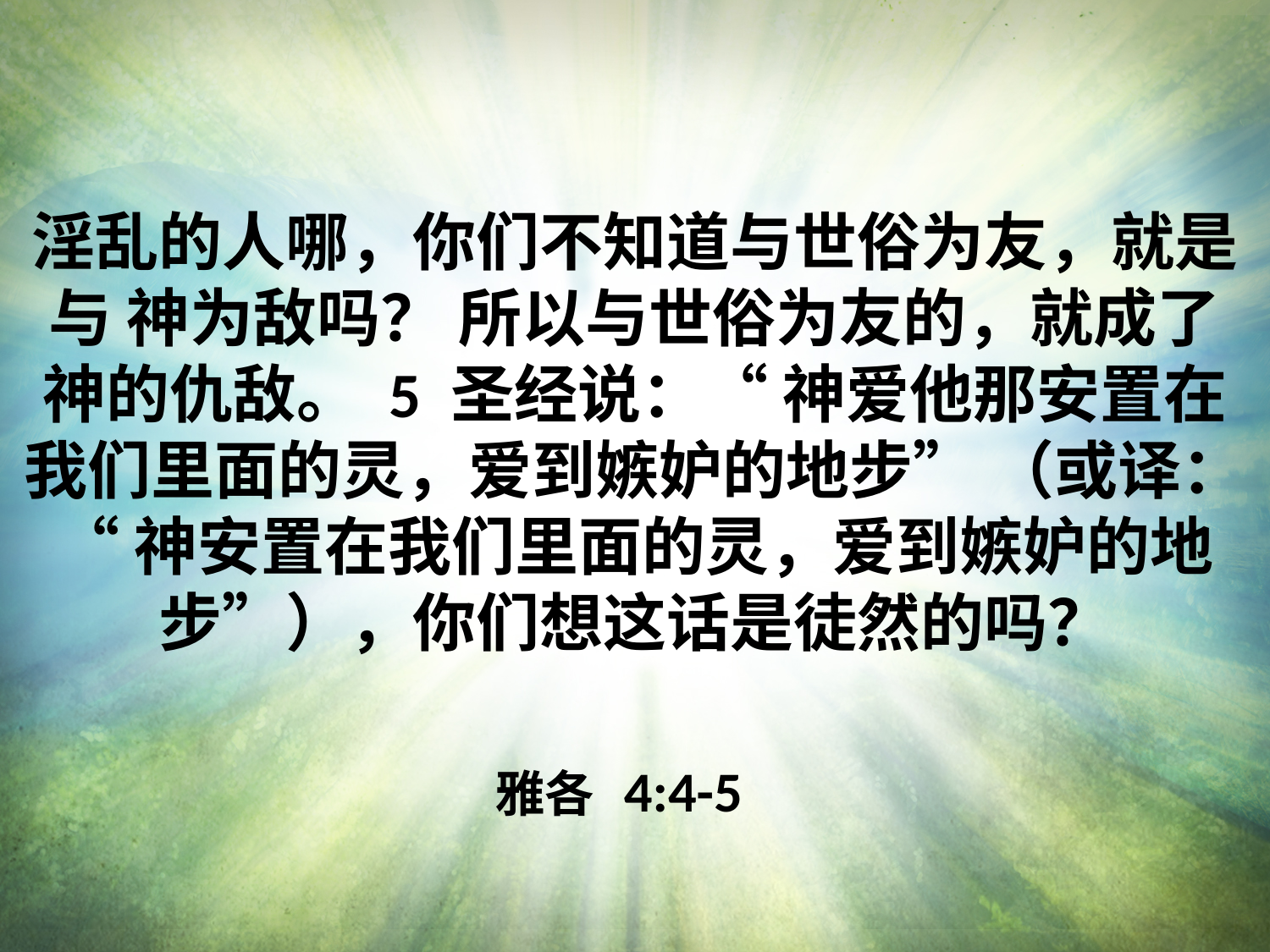

淫乱的人哪，你们不知道与世俗为友，就是与 神为敌吗？ 所以与世俗为友的，就成了 神的仇敌。 5 圣经说：“ 神爱他那安置在我们里面的灵，爱到嫉妒的地步” （或译：“ 神安置在我们里面的灵，爱到嫉妒的地步”），你们想这话是徒然的吗？
雅各 4:4-5